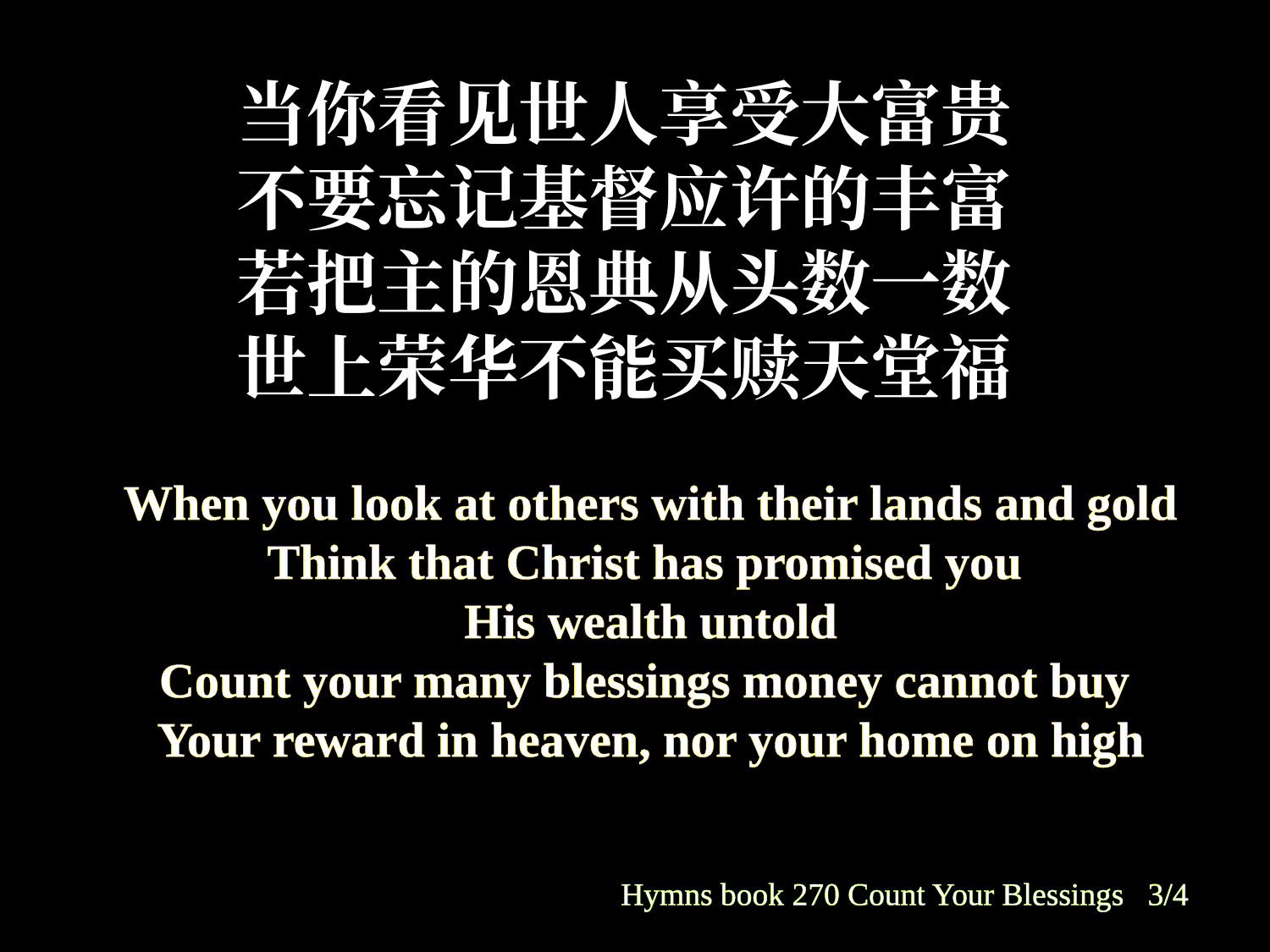

当你看见世人享受大富贵
不要忘记基督应许的丰富
若把主的恩典从头数一数
世上荣华不能买赎天堂福
When you look at others with their lands and gold
Think that Christ has promised you
His wealth untold
Count your many blessings money cannot buy
Your reward in heaven, nor your home on high

Hymns book 270 Count Your Blessings   3/4